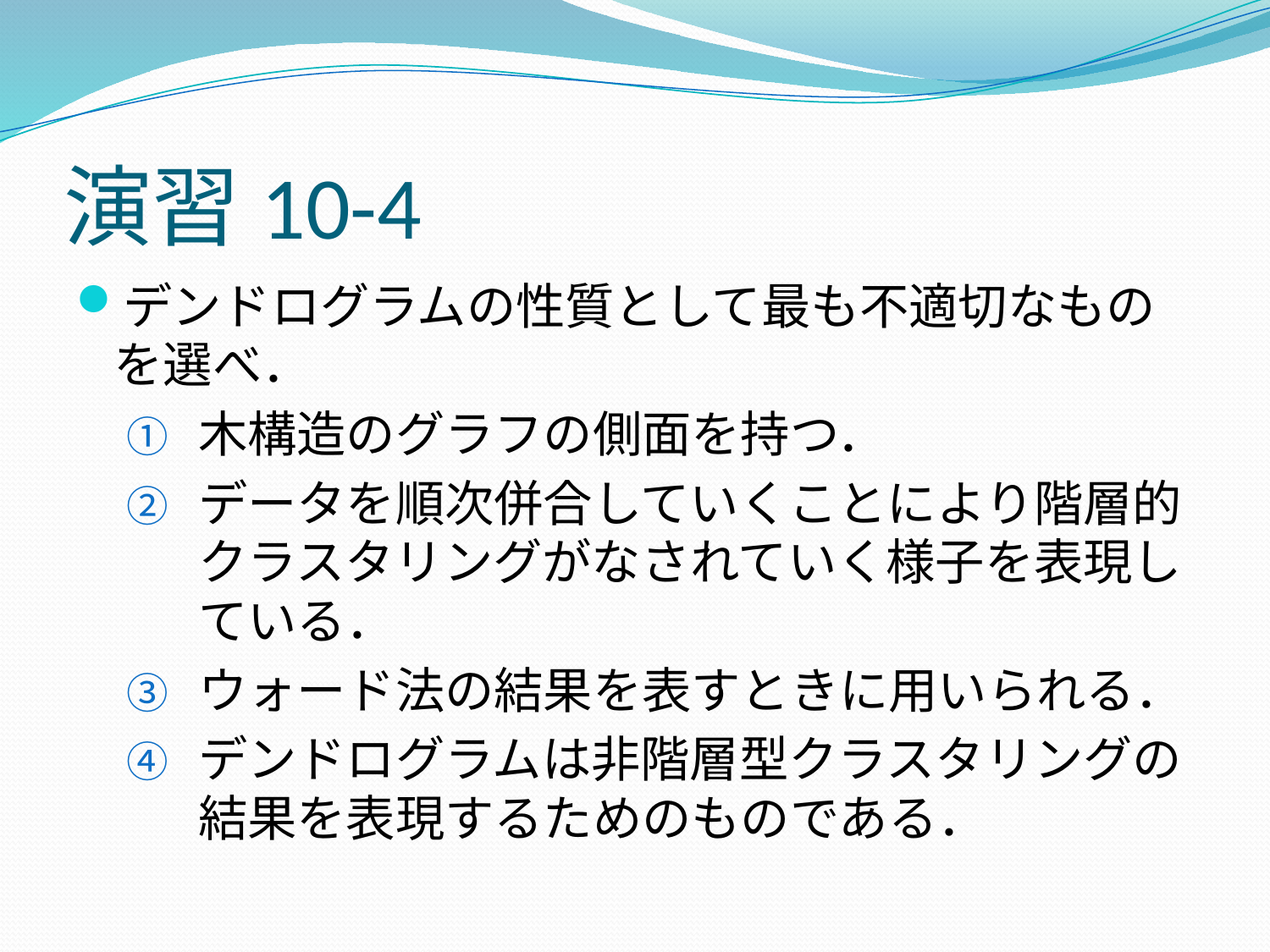

# 演習10-4
デンドログラムの性質として最も不適切なものを選べ．
木構造のグラフの側面を持つ．
データを順次併合していくことにより階層的クラスタリングがなされていく様子を表現している．
ウォード法の結果を表すときに用いられる．
デンドログラムは非階層型クラスタリングの結果を表現するためのものである．